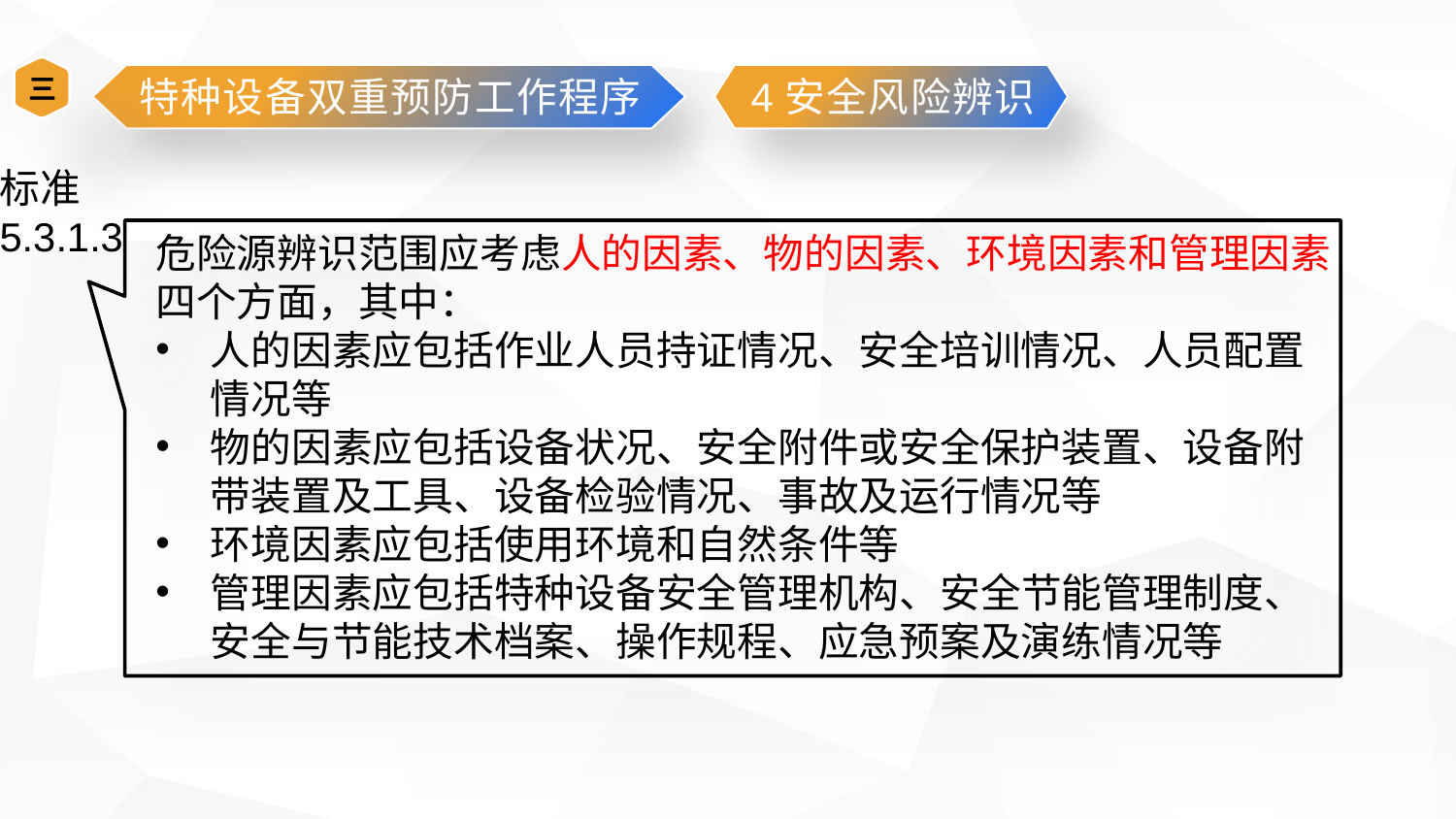

三

特种设备双重预防工作程序

4安全风险辨识
标准
5.3.1.3

危险源辨识范围应考虑人的因素、物的因素、环境因素和管理因素四个方面，其中：
人的因素应包括作业人员持证情况、安全培训情况、人员配置情况等
物的因素应包括设备状况、安全附件或安全保护装置、设备附带装置及工具、设备检验情况、事故及运行情况等
环境因素应包括使用环境和自然条件等
管理因素应包括特种设备安全管理机构、安全节能管理制度、安全与节能技术档案、操作规程、应急预案及演练情况等

53